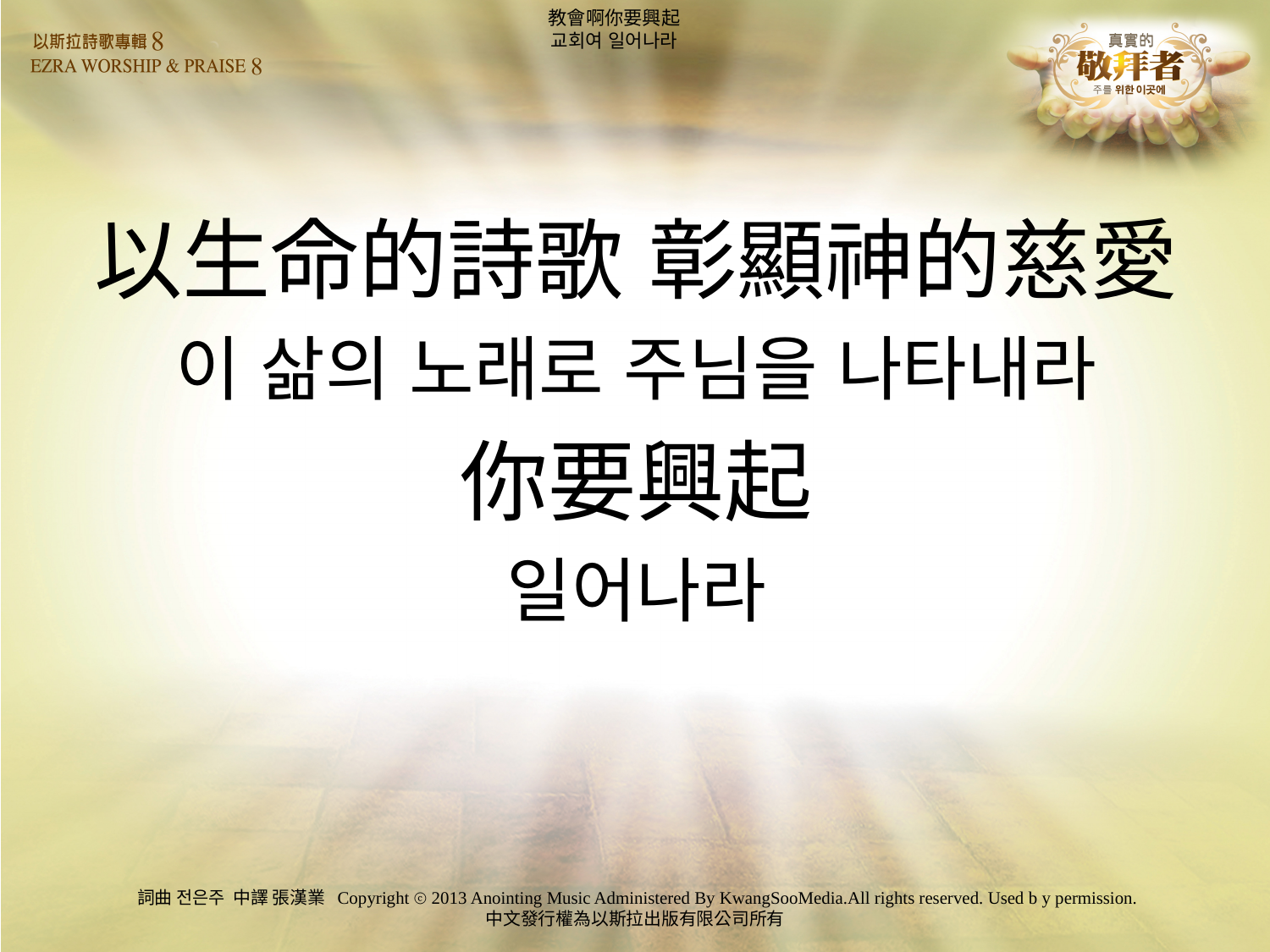

# 教會啊你要興起 교회여 일어나라
以生命的詩歌 彰顯神的慈愛
이 삶의 노래로 주님을 나타내라
你要興起
일어나라
詞曲 전은주  中譯 張漢業  Copyright ⓒ 2013 Anointing Music Administered By KwangSooMedia.All rights reserved. Used b y permission.
中文發行權為以斯拉出版有限公司所有